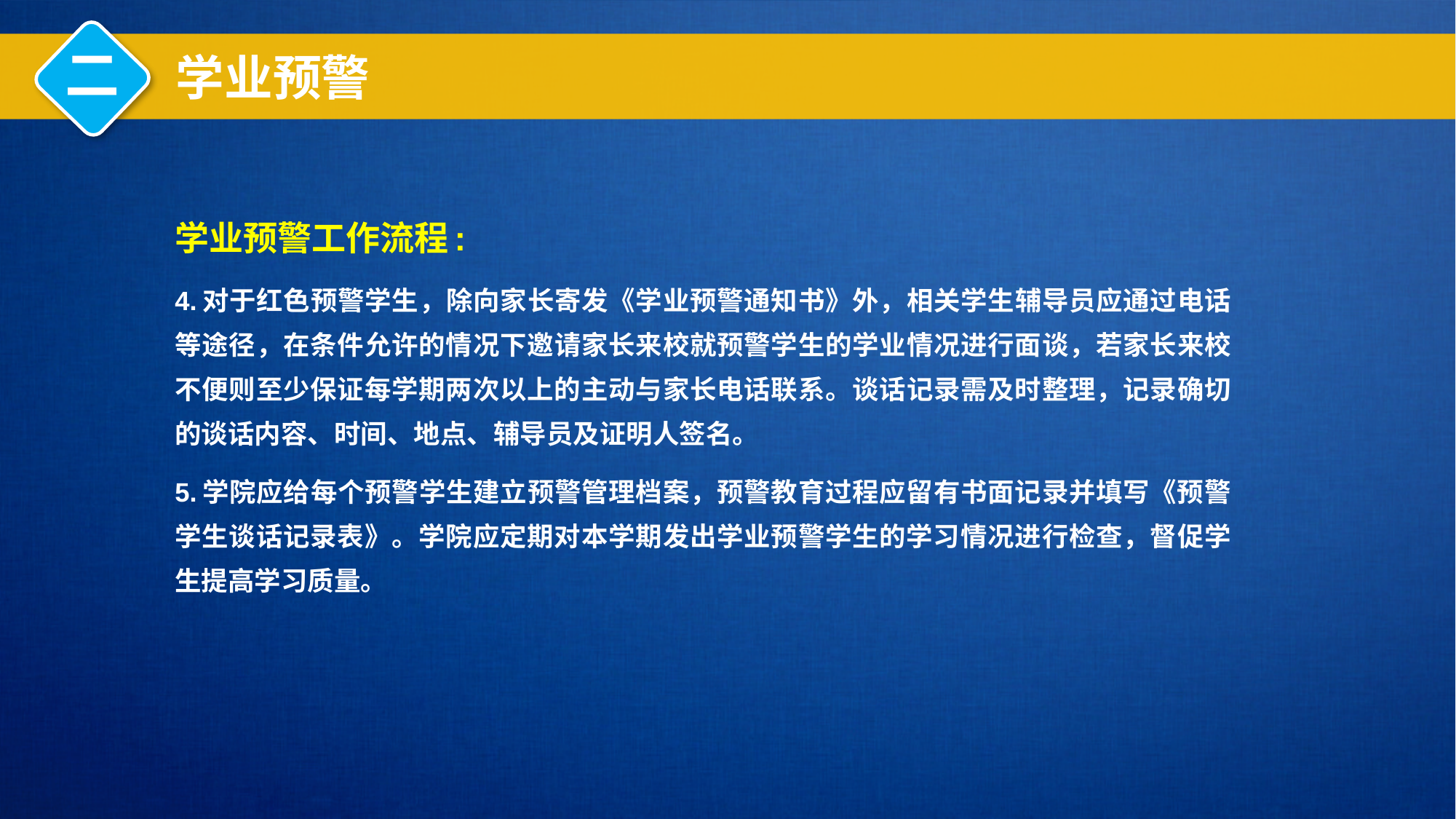

二

学业预警
学业预警工作流程:
4.对于红色预警学生，除向家长寄发《学业预警通知书》外，相关学生辅导员应通过电话等途径，在条件允许的情况下邀请家长来校就预警学生的学业情况进行面谈，若家长来校不便则至少保证每学期两次以上的主动与家长电话联系。谈话记录需及时整理，记录确切的谈话内容、时间、地点、辅导员及证明人签名。
5.学院应给每个预警学生建立预警管理档案，预警教育过程应留有书面记录并填写《预警学生谈话记录表》。学院应定期对本学期发出学业预警学生的学习情况进行检查，督促学生提高学习质量。